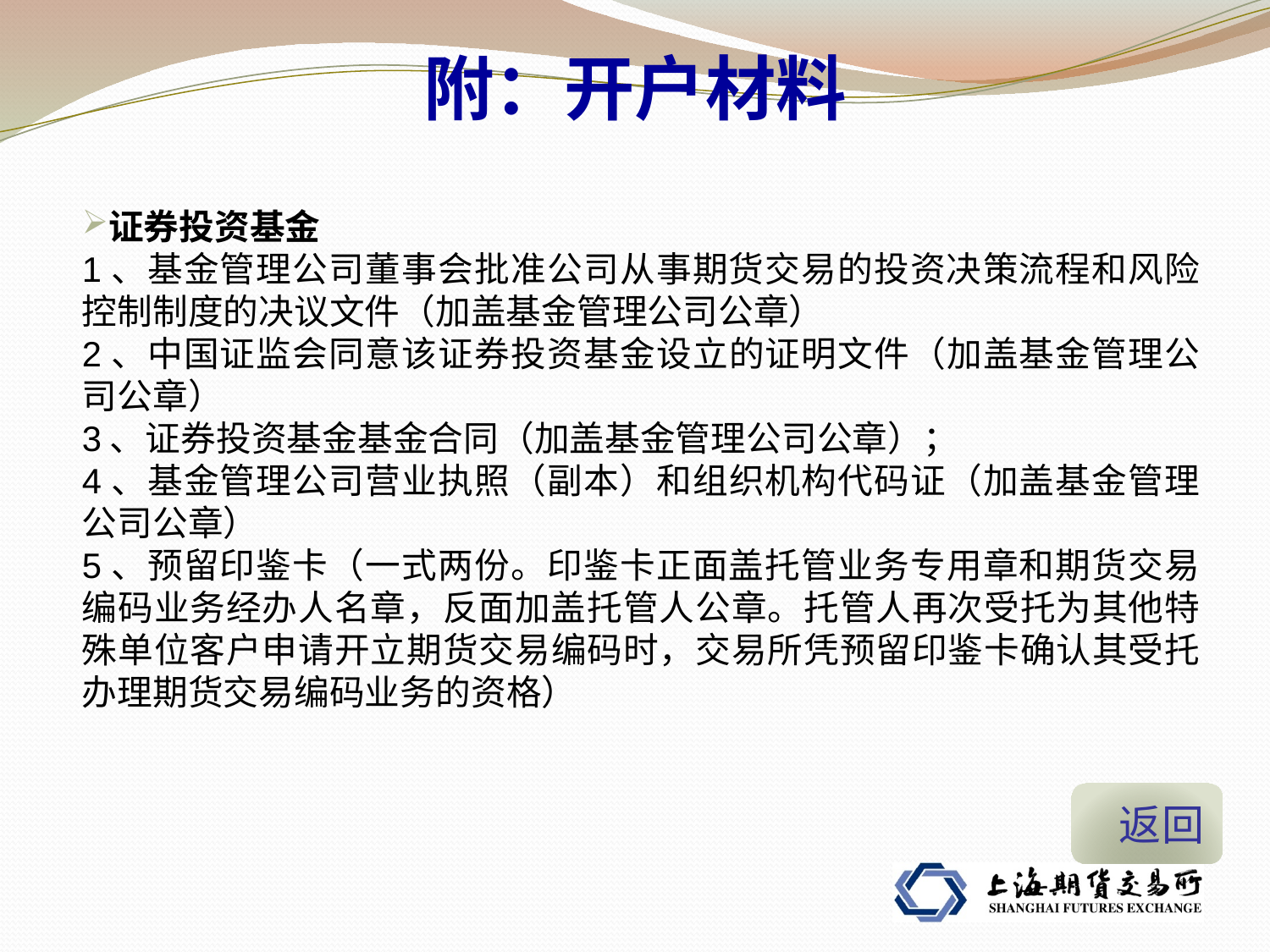

附：开户材料
证券投资基金
1、基金管理公司董事会批准公司从事期货交易的投资决策流程和风险控制制度的决议文件（加盖基金管理公司公章）
2、中国证监会同意该证券投资基金设立的证明文件（加盖基金管理公司公章）
3、证券投资基金基金合同（加盖基金管理公司公章）；
4、基金管理公司营业执照（副本）和组织机构代码证（加盖基金管理公司公章）
5、预留印鉴卡（一式两份。印鉴卡正面盖托管业务专用章和期货交易编码业务经办人名章，反面加盖托管人公章。托管人再次受托为其他特殊单位客户申请开立期货交易编码时，交易所凭预留印鉴卡确认其受托办理期货交易编码业务的资格）

  返回